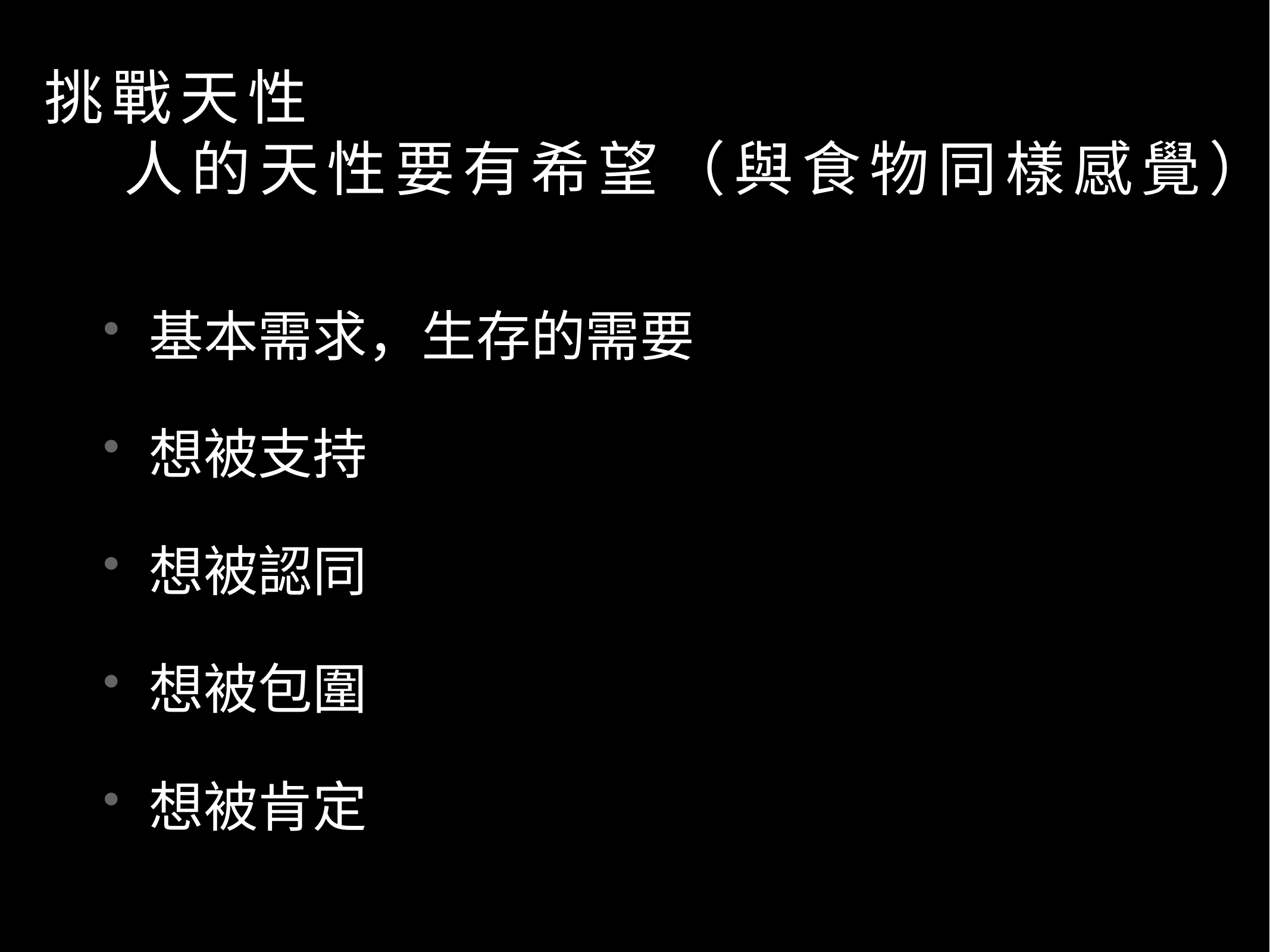

# 挑戰天性
   人的天性要有希望（與食物同樣感覺）
基本需求，生存的需要
想被支持
想被認同
想被包圍
想被肯定